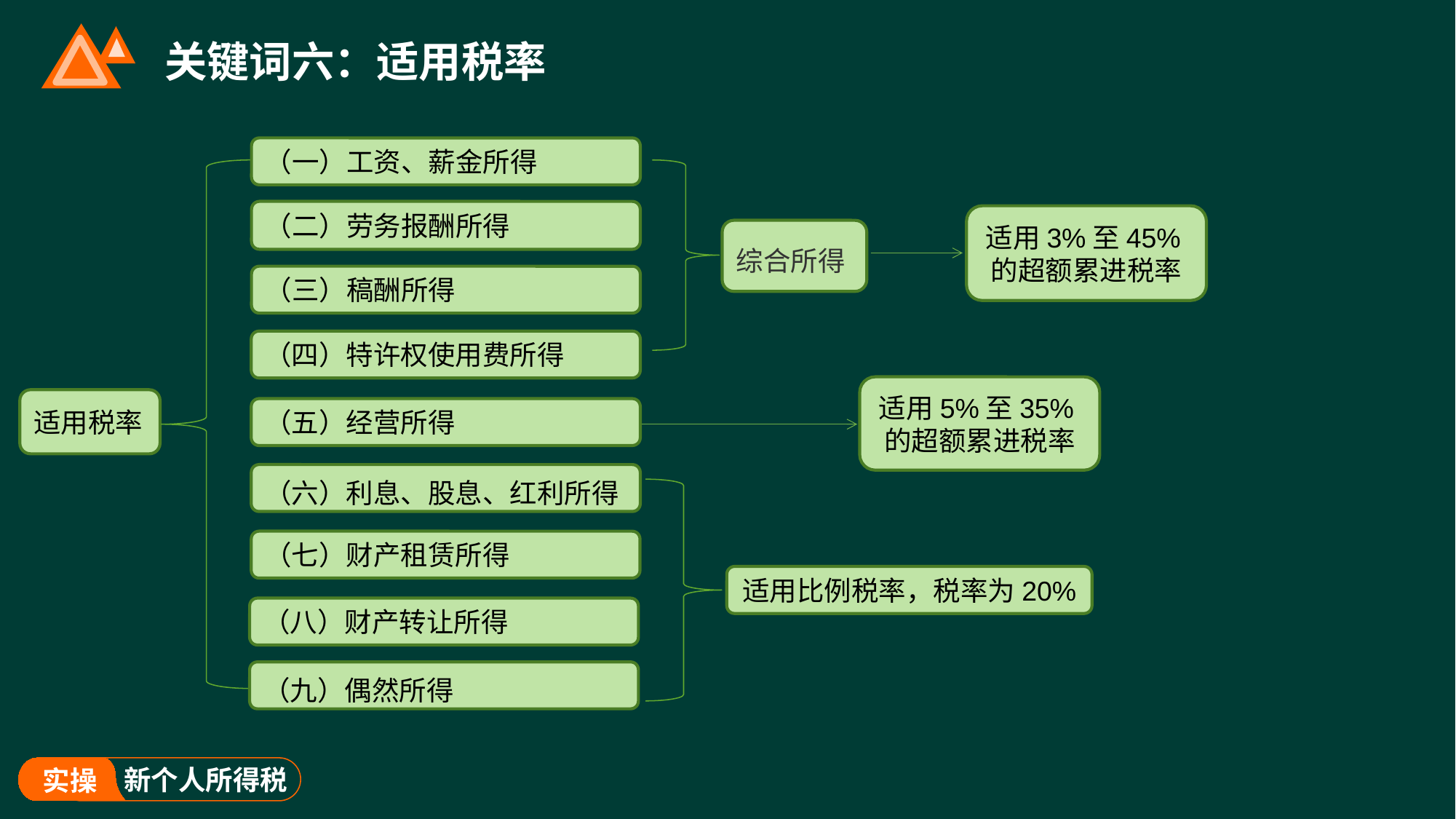

# 关键词六：适用税率
（一）工资、薪金所得

（二）劳务报酬所得
适用3%至45%的超额累进税率
综合所得

（三）稿酬所得

（四）特许权使用费所得
适用5%至35%的超额累进税率
适用税率
（五）经营所得

（六）利息、股息、红利所得

（七）财产租赁所得
适用比例税率，税率为20%
（八）财产转让所得

（九）偶然所得